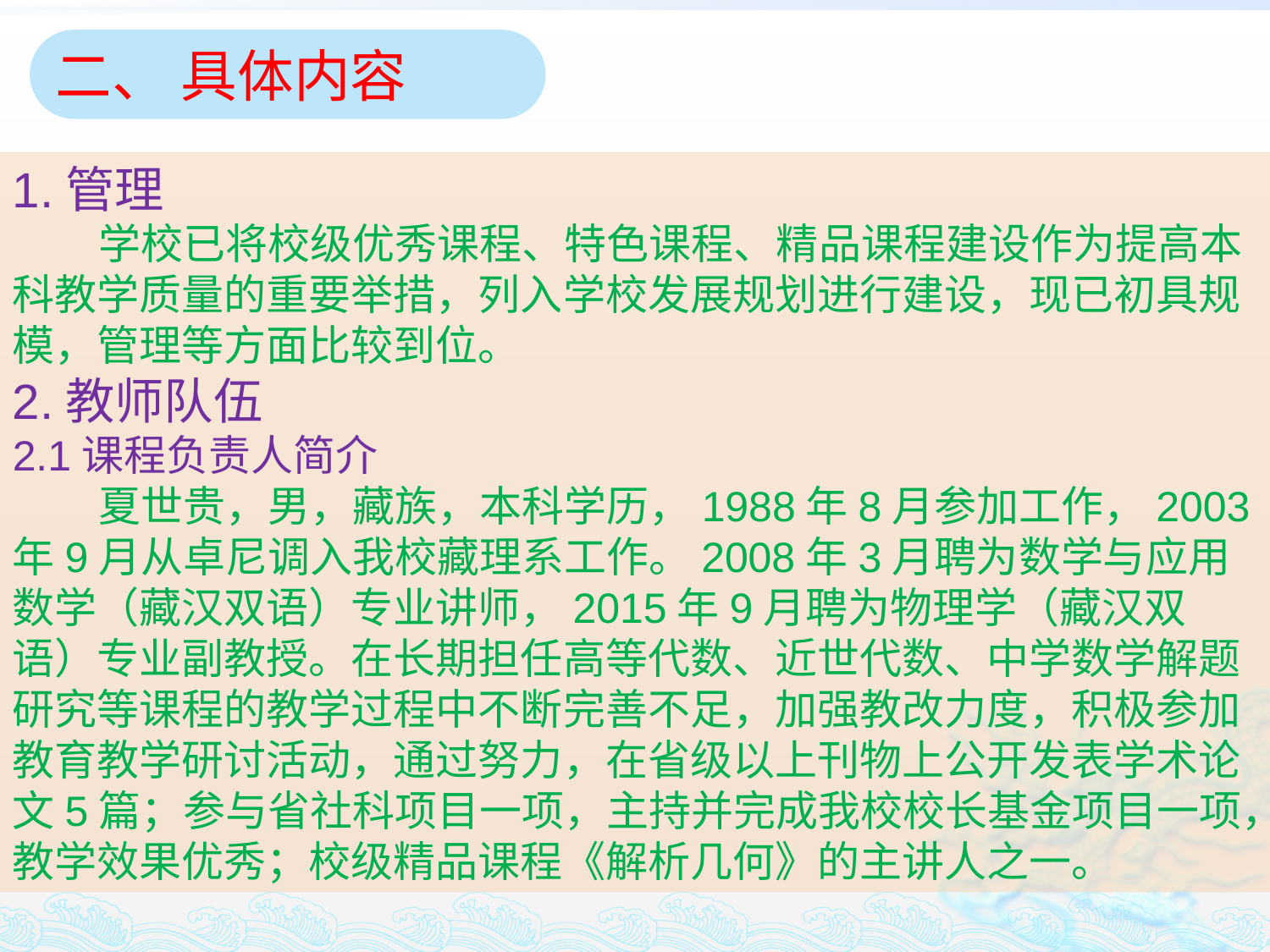

二、 具体内容
1.管理
        学校已将校级优秀课程、特色课程、精品课程建设作为提高本科教学质量的重要举措，列入学校发展规划进行建设，现已初具规模，管理等方面比较到位。
2.教师队伍
2.1课程负责人简介
        夏世贵，男，藏族，本科学历，1988年8月参加工作，2003年9月从卓尼调入我校藏理系工作。2008年3月聘为数学与应用数学（藏汉双语）专业讲师，2015年9月聘为物理学（藏汉双语）专业副教授。在长期担任高等代数、近世代数、中学数学解题研究等课程的教学过程中不断完善不足，加强教改力度，积极参加教育教学研讨活动，通过努力，在省级以上刊物上公开发表学术论文5篇；参与省社科项目一项，主持并完成我校校长基金项目一项，教学效果优秀；校级精品课程《解析几何》的主讲人之一。